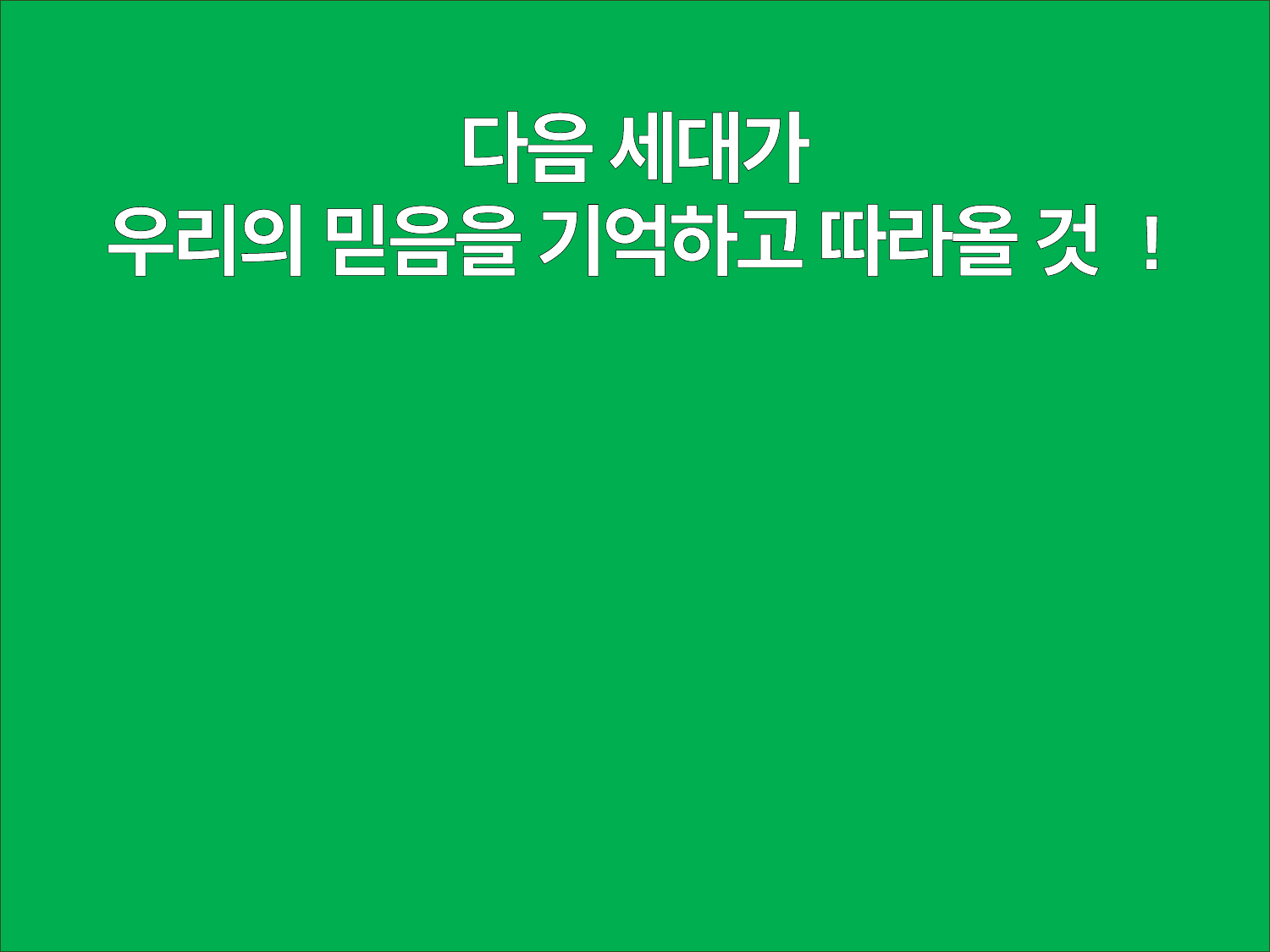

다음 세대가
우리의 믿음을 기억하고 따라올 것 !